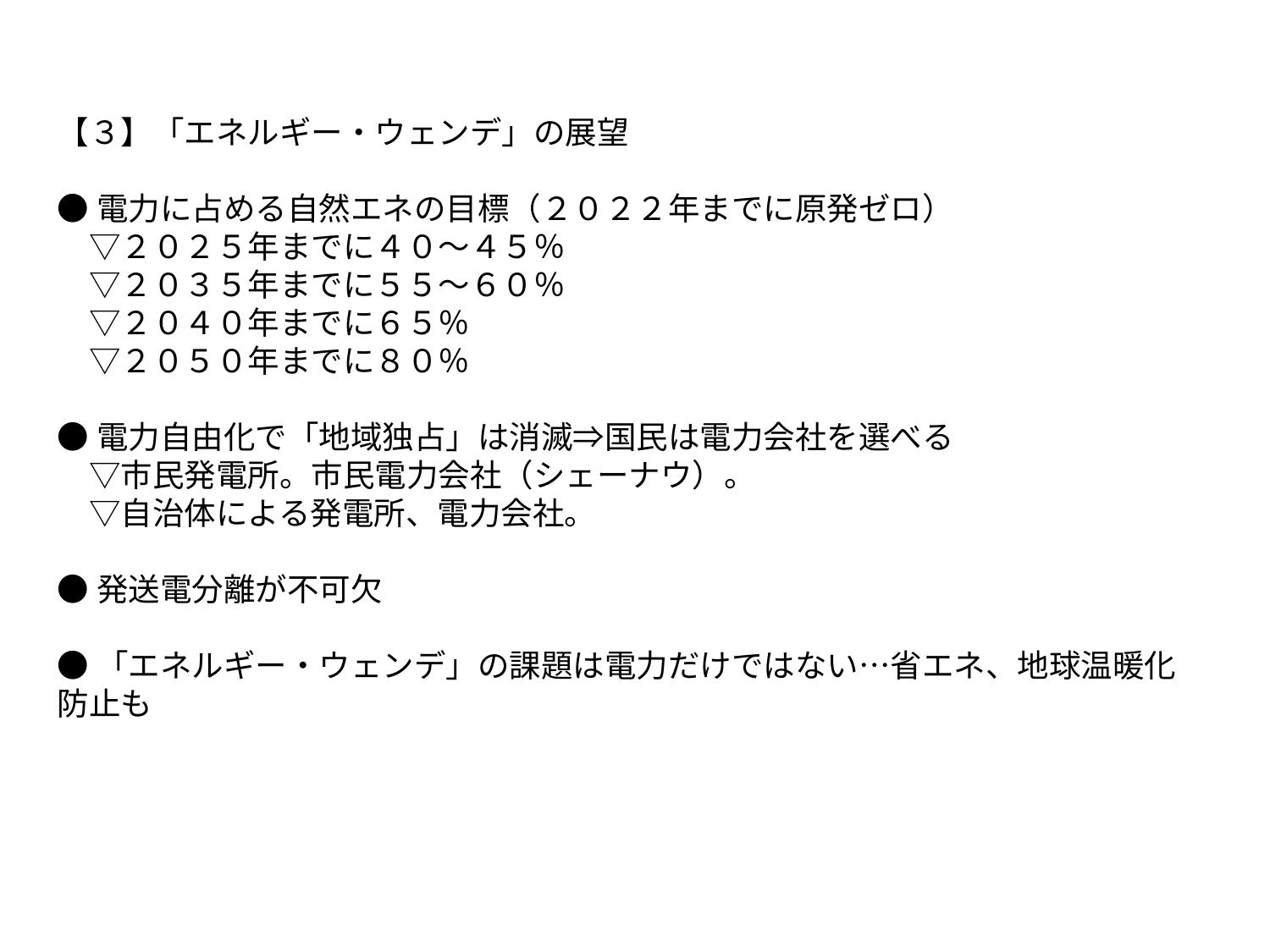

【３】「エネルギー・ウェンデ」の展望

●電力に占める自然エネの目標（２０２２年までに原発ゼロ）
　▽２０２５年までに４０～４５％
　▽２０３５年までに５５～６０％
　▽２０４０年までに６５％
　▽２０５０年までに８０％

●電力自由化で「地域独占」は消滅⇒国民は電力会社を選べる
　▽市民発電所。市民電力会社（シェーナウ）。
　▽自治体による発電所、電力会社。

●発送電分離が不可欠

●「エネルギー・ウェンデ」の課題は電力だけではない…省エネ、地球温暖化防止も